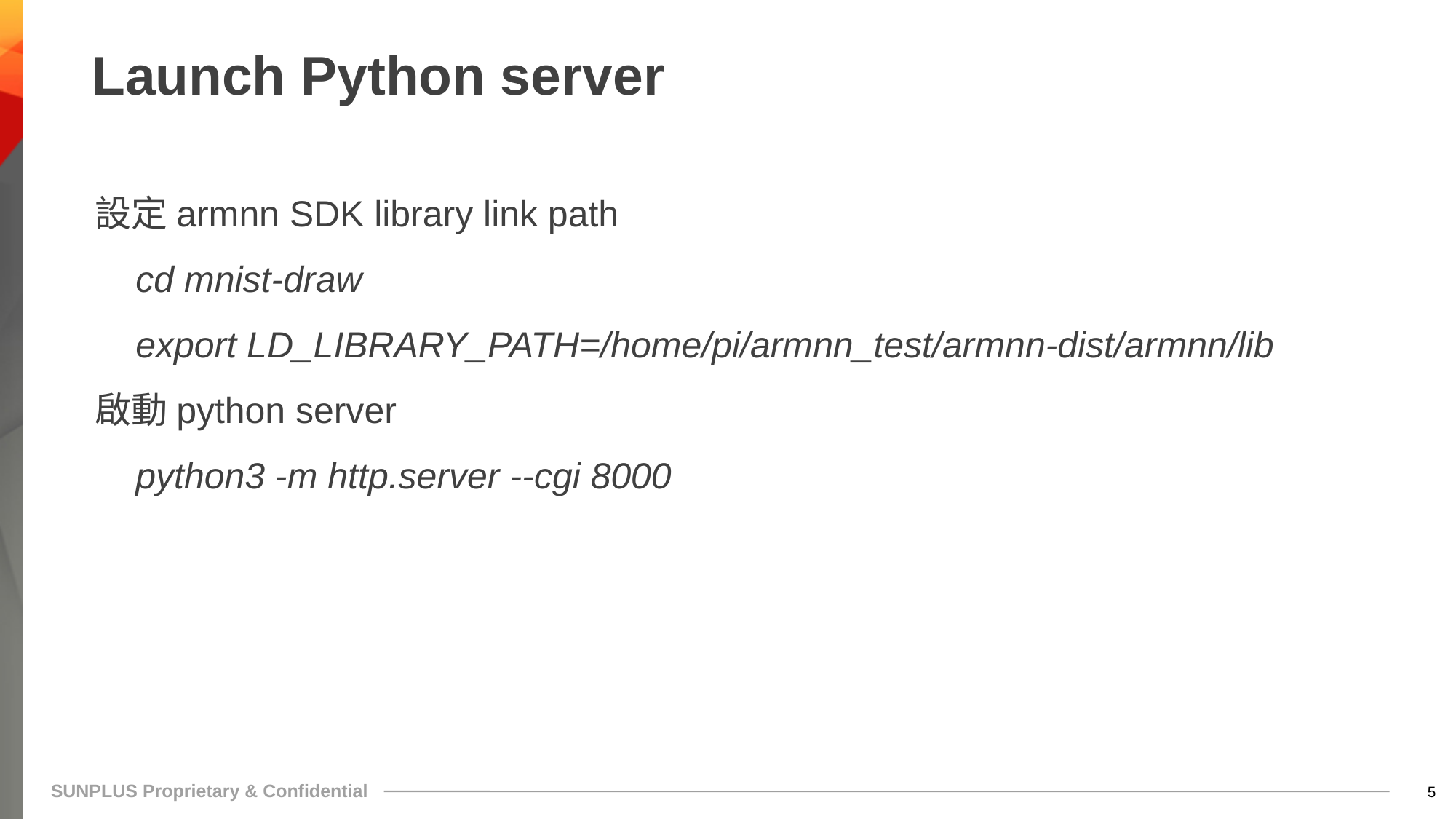

# Launch Python server
設定armnn SDK library link path
    cd mnist-draw
    export LD_LIBRARY_PATH=/home/pi/armnn_test/armnn-dist/armnn/lib
啟動python server
    python3 -m http.server --cgi 8000
5